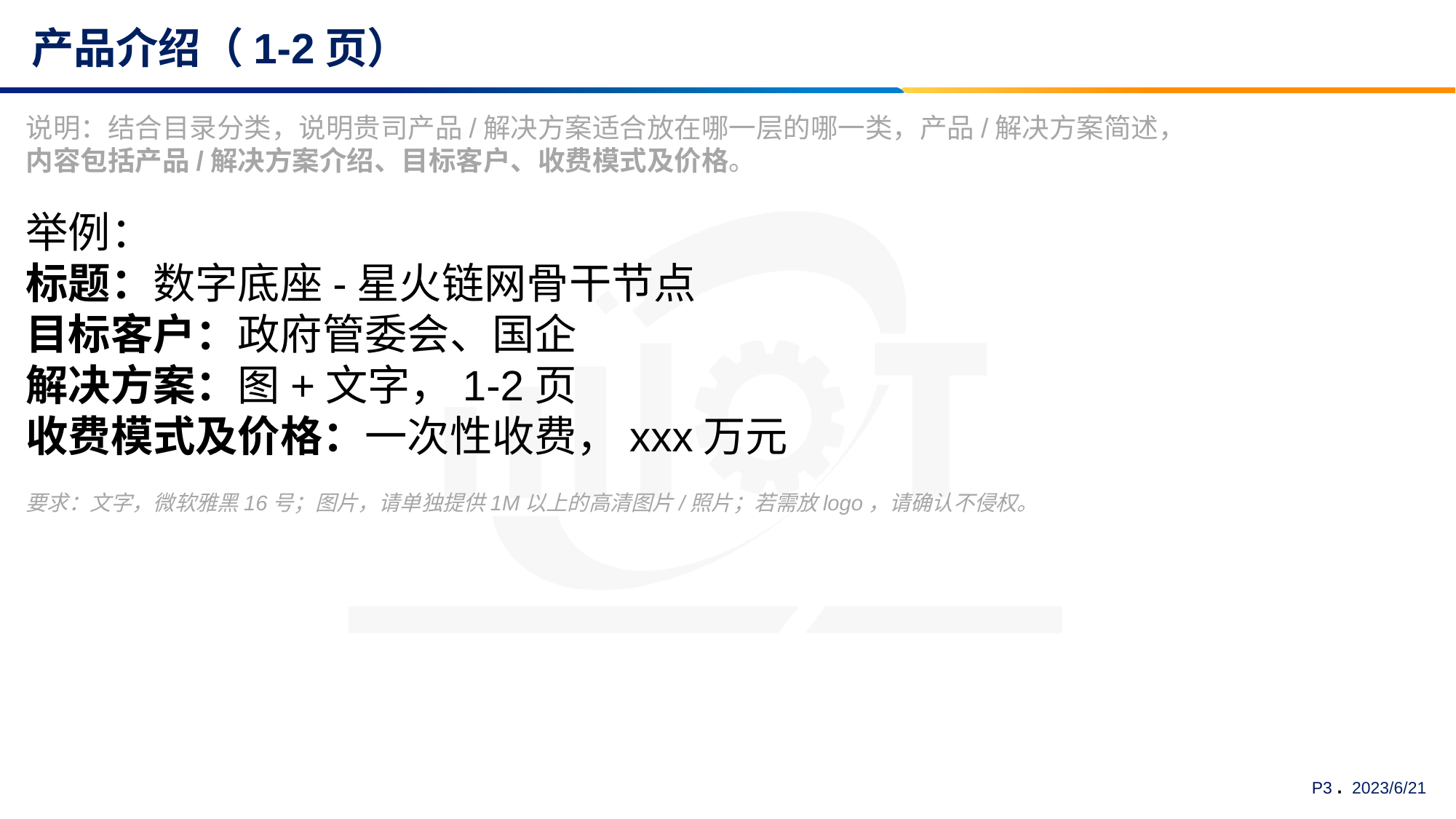

# 产品介绍（1-2页）
说明：结合目录分类，说明贵司产品/解决方案适合放在哪一层的哪一类，产品/解决方案简述，
内容包括产品/解决方案介绍、目标客户、收费模式及价格。

举例：
标题：数字底座-星火链网骨干节点
目标客户：政府管委会、国企
解决方案：图+文字，1-2页
收费模式及价格：一次性收费，xxx万元

要求：文字，微软雅黑16号；图片，请单独提供1M以上的高清图片/照片；若需放logo，请确认不侵权。